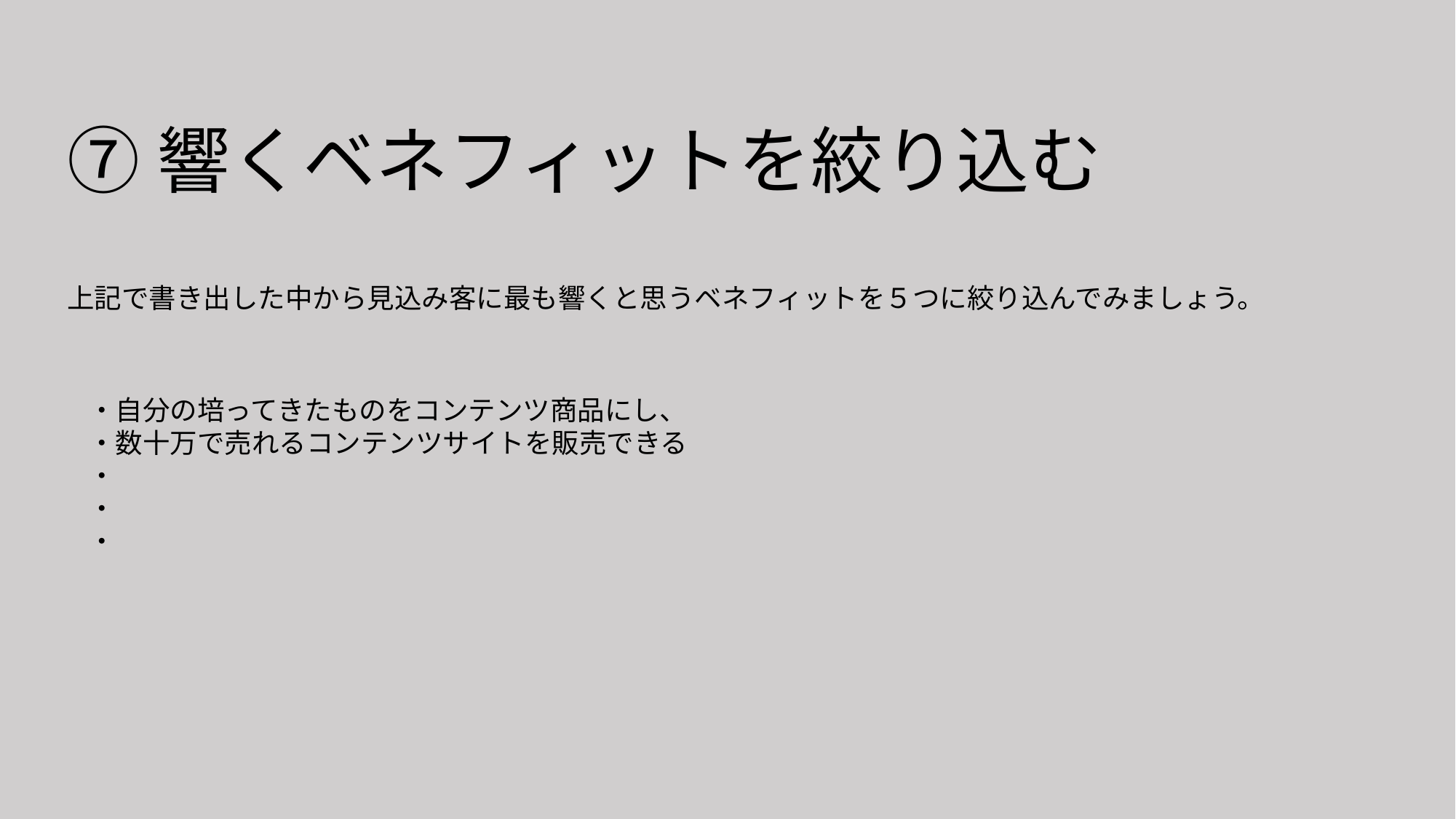

⑦響くベネフィットを絞り込む
上記で書き出した中から見込み客に最も響くと思うベネフィットを５つに絞り込んでみましょう。
・自分の培ってきたものをコンテンツ商品にし、
・数十万で売れるコンテンツサイトを販売できる
・
・
・